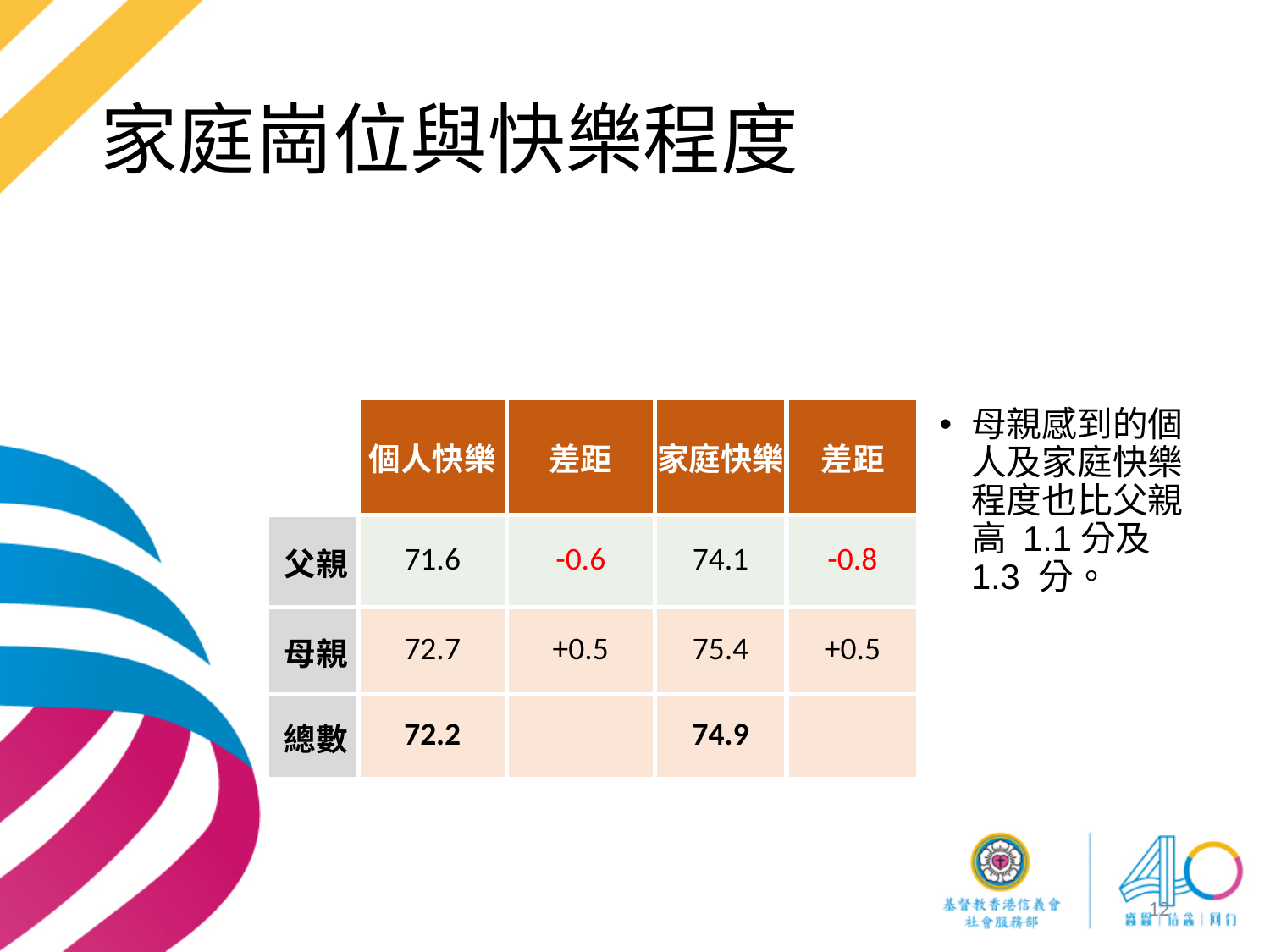

# 家庭崗位與快樂程度
|  | 個人快樂 | 差距 | 家庭快樂 | 差距 |
| --- | --- | --- | --- | --- |
| 父親 | 71.6 | -0.6 | 74.1 | -0.8 |
| 母親 | 72.7 | +0.5 | 75.4 | +0.5 |
| 總數 | 72.2 |  | 74.9 |  |
母親感到的個人及家庭快樂程度也比父親高 1.1分及1.3 分。
12